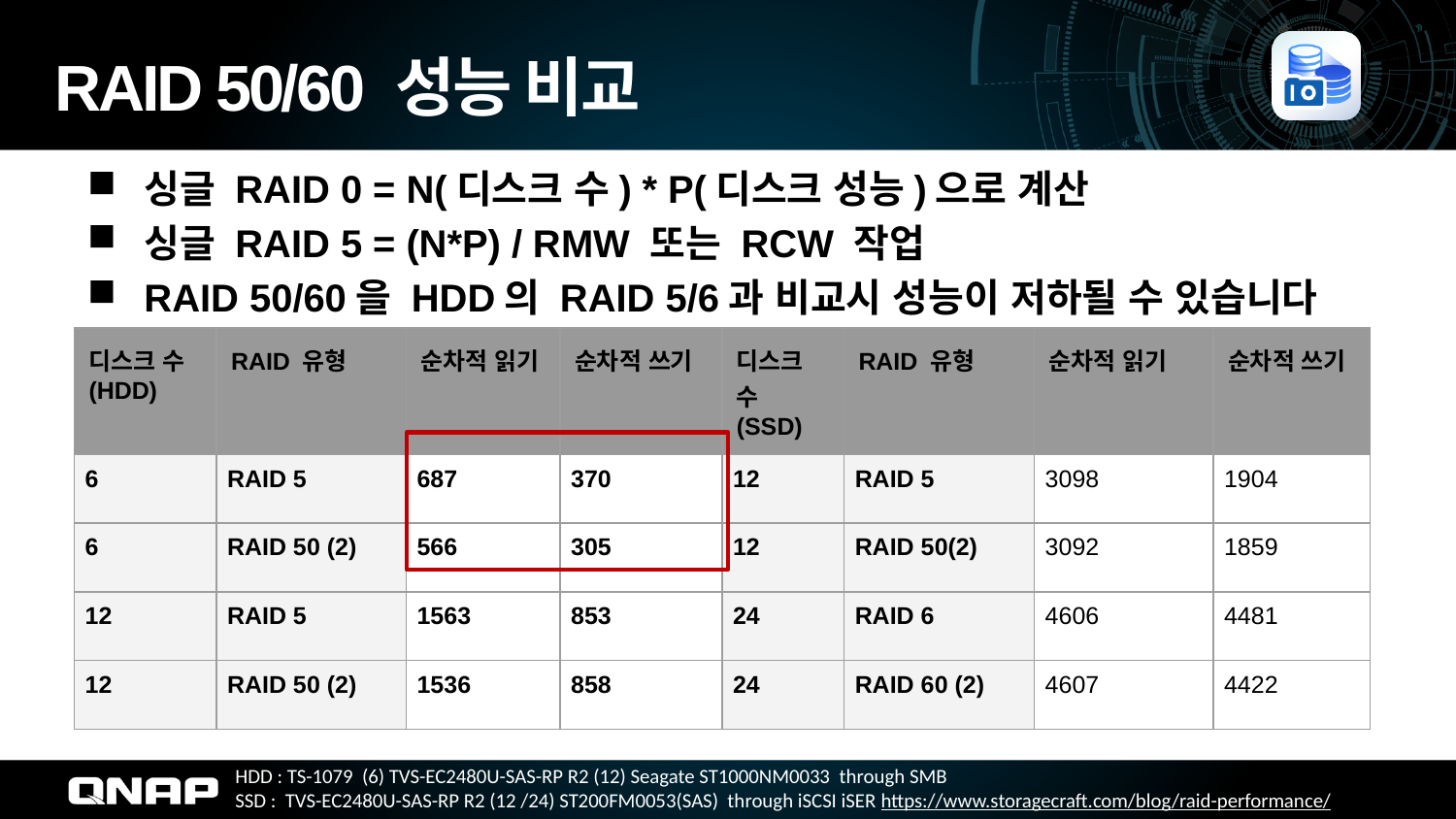

# RAID 50/60 성능 비교
싱글 RAID 0 = N(디스크 수) * P(디스크 성능)으로 계산
싱글 RAID 5 = (N*P) / RMW 또는 RCW 작업
RAID 50/60을 HDD의 RAID 5/6과 비교시 성능이 저하될 수 있습니다
| 디스크 수(HDD) | RAID 유형 | 순차적 읽기 | 순차적 쓰기 | 디스크 수(SSD) | RAID 유형 | 순차적 읽기 | 순차적 쓰기 |
| --- | --- | --- | --- | --- | --- | --- | --- |
| 6 | RAID 5 | 687 | 370 | 12 | RAID 5 | 3098 | 1904 |
| 6 | RAID 50 (2) | 566 | 305 | 12 | RAID 50(2) | 3092 | 1859 |
| 12 | RAID 5 | 1563 | 853 | 24 | RAID 6 | 4606 | 4481 |
| 12 | RAID 50 (2) | 1536 | 858 | 24 | RAID 60 (2) | 4607 | 4422 |

HDD : TS-1079  (6) TVS-EC2480U-SAS-RP R2 (12) Seagate ST1000NM0033  through SMB
SSD :  TVS-EC2480U-SAS-RP R2 (12 /24) ST200FM0053(SAS)  through iSCSI iSER https://www.storagecraft.com/blog/raid-performance/